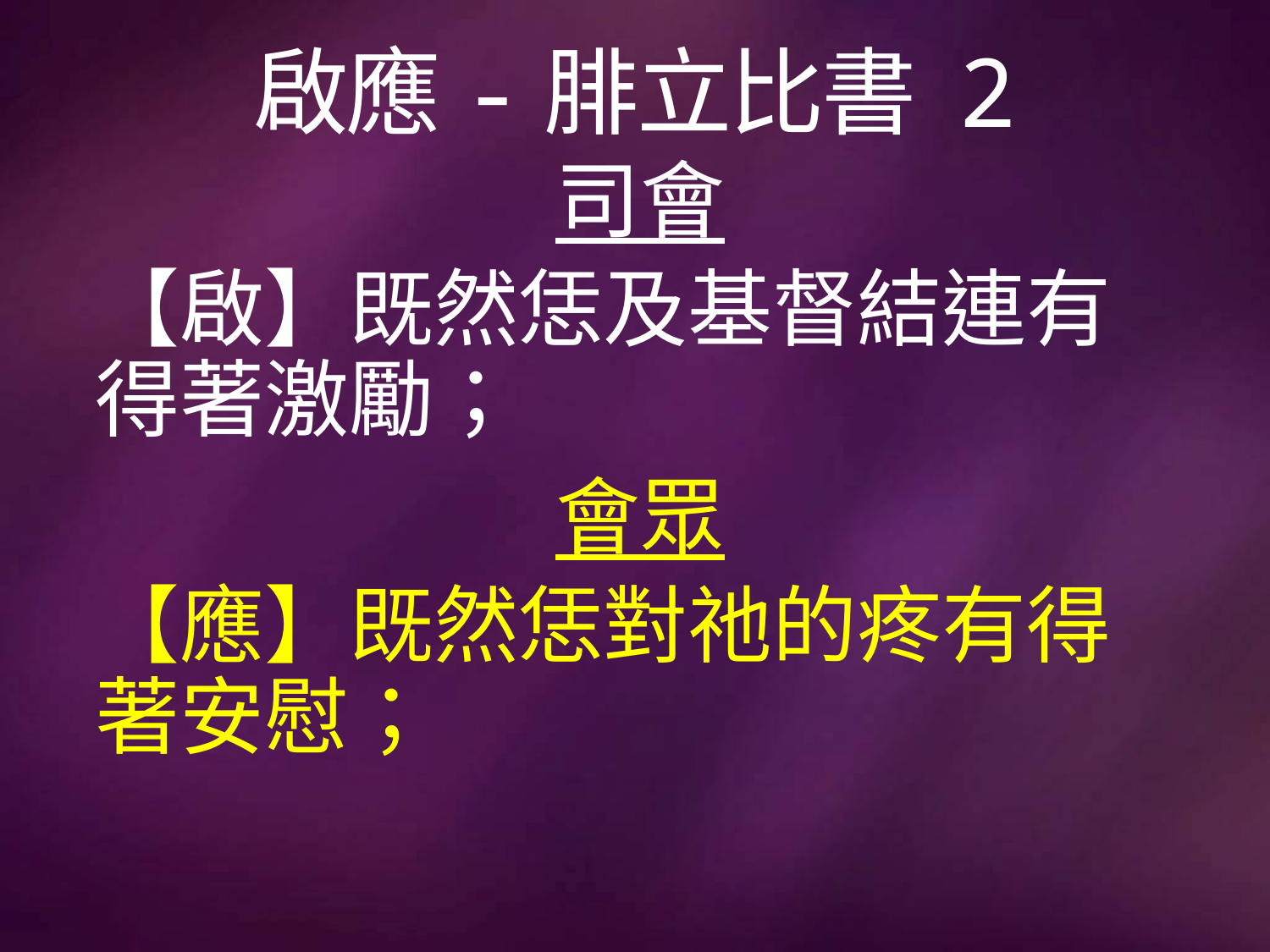

# 啟應-腓立比書 2
司會
【啟】既然恁及基督結連有得著激勵；

會眾
【應】既然恁對祂的疼有得著安慰；